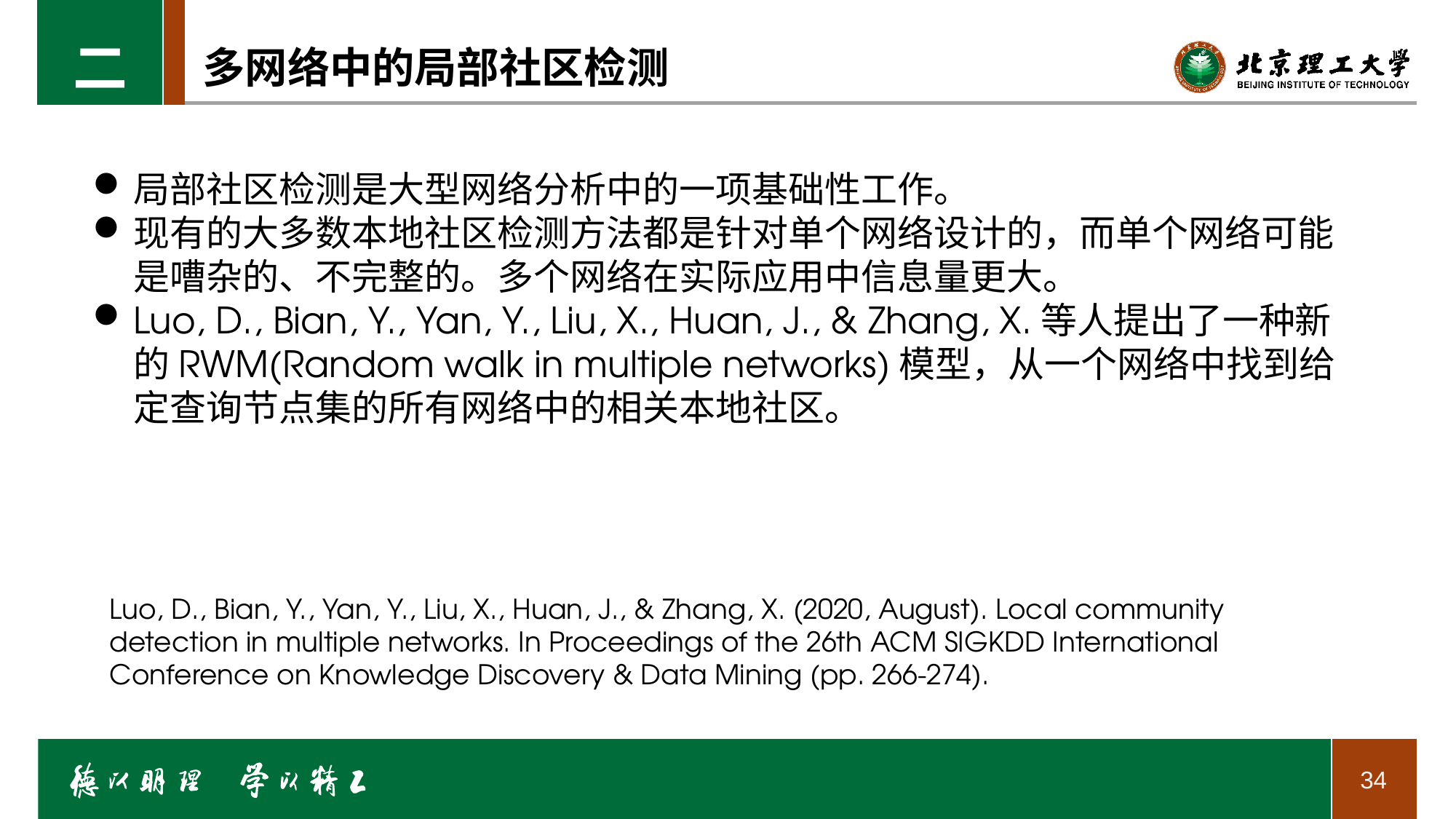

二
# 多网络中的局部社区检测
局部社区检测是大型网络分析中的一项基础性工作。
现有的大多数本地社区检测方法都是针对单个网络设计的，而单个网络可能是嘈杂的、不完整的。多个网络在实际应用中信息量更大。
Luo, D., Bian, Y., Yan, Y., Liu, X., Huan, J., & Zhang, X.等人提出了一种新的RWM(Random walk in multiple networks)模型，从一个网络中找到给定查询节点集的所有网络中的相关本地社区。

Luo, D., Bian, Y., Yan, Y., Liu, X., Huan, J., & Zhang, X. (2020, August). Local community detection in multiple networks. In Proceedings of the 26th ACM SIGKDD International Conference on Knowledge Discovery & Data Mining (pp. 266-274).